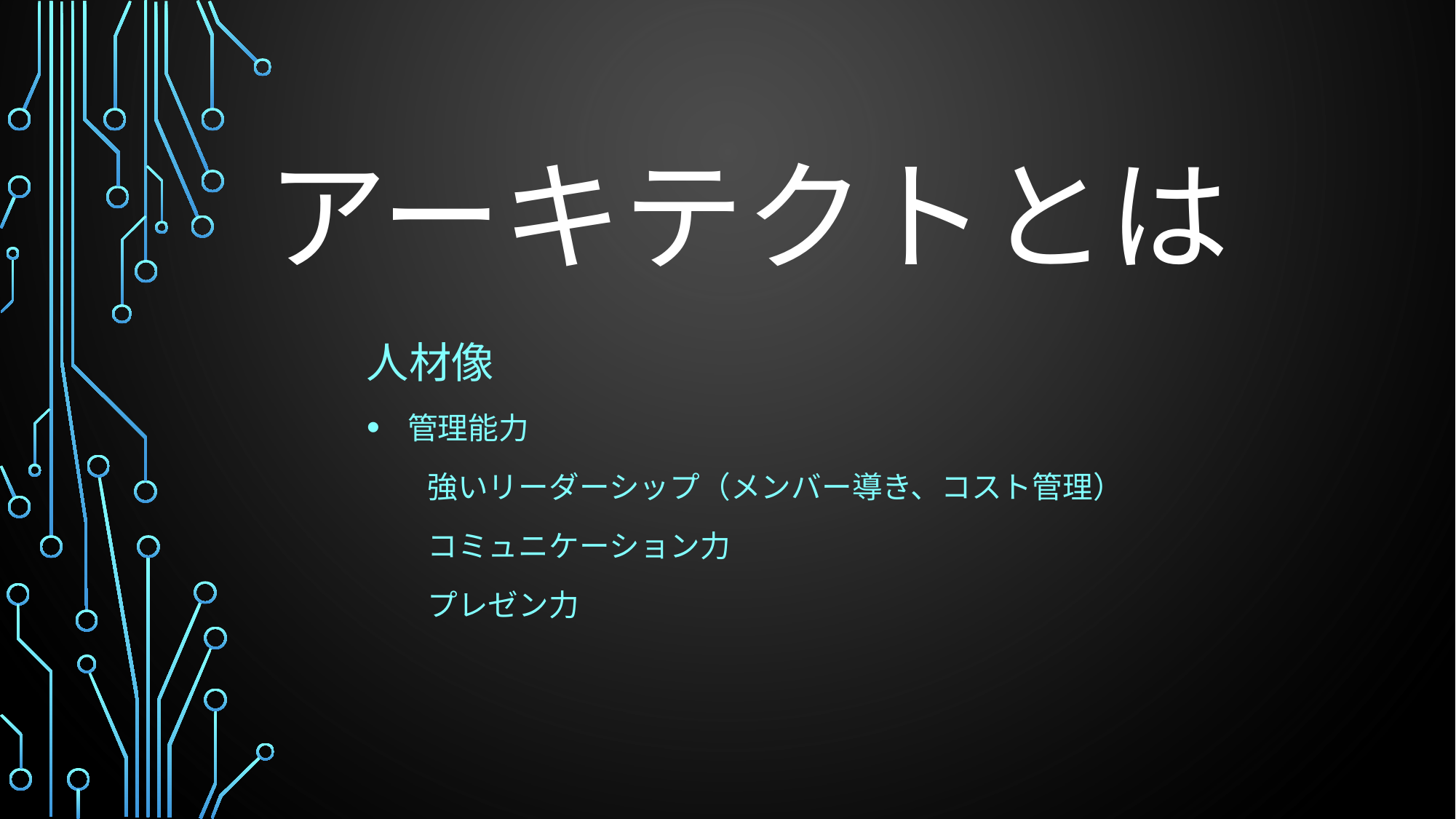

# アーキテクトとは
人材像
管理能力
　　強いリーダーシップ（メンバー導き、コスト管理）
　　コミュニケーション力
　　プレゼン力